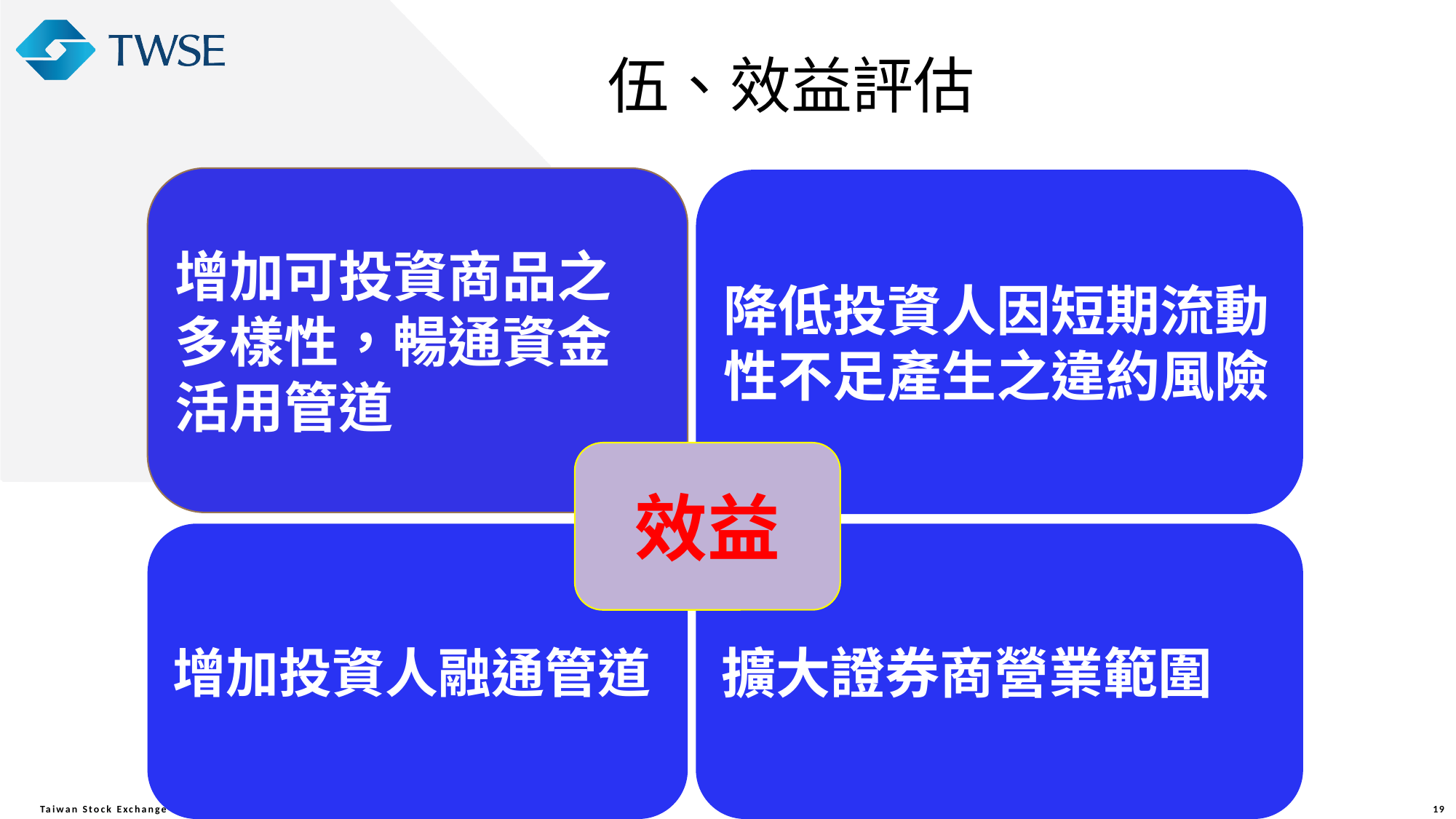

伍、效益評估

增加可投資商品之多樣性，暢通資金活用管道
降低投資人因短期流動性不足產生之違約風險
效益
擴大證券商營業範圍
增加投資人融通管道
19